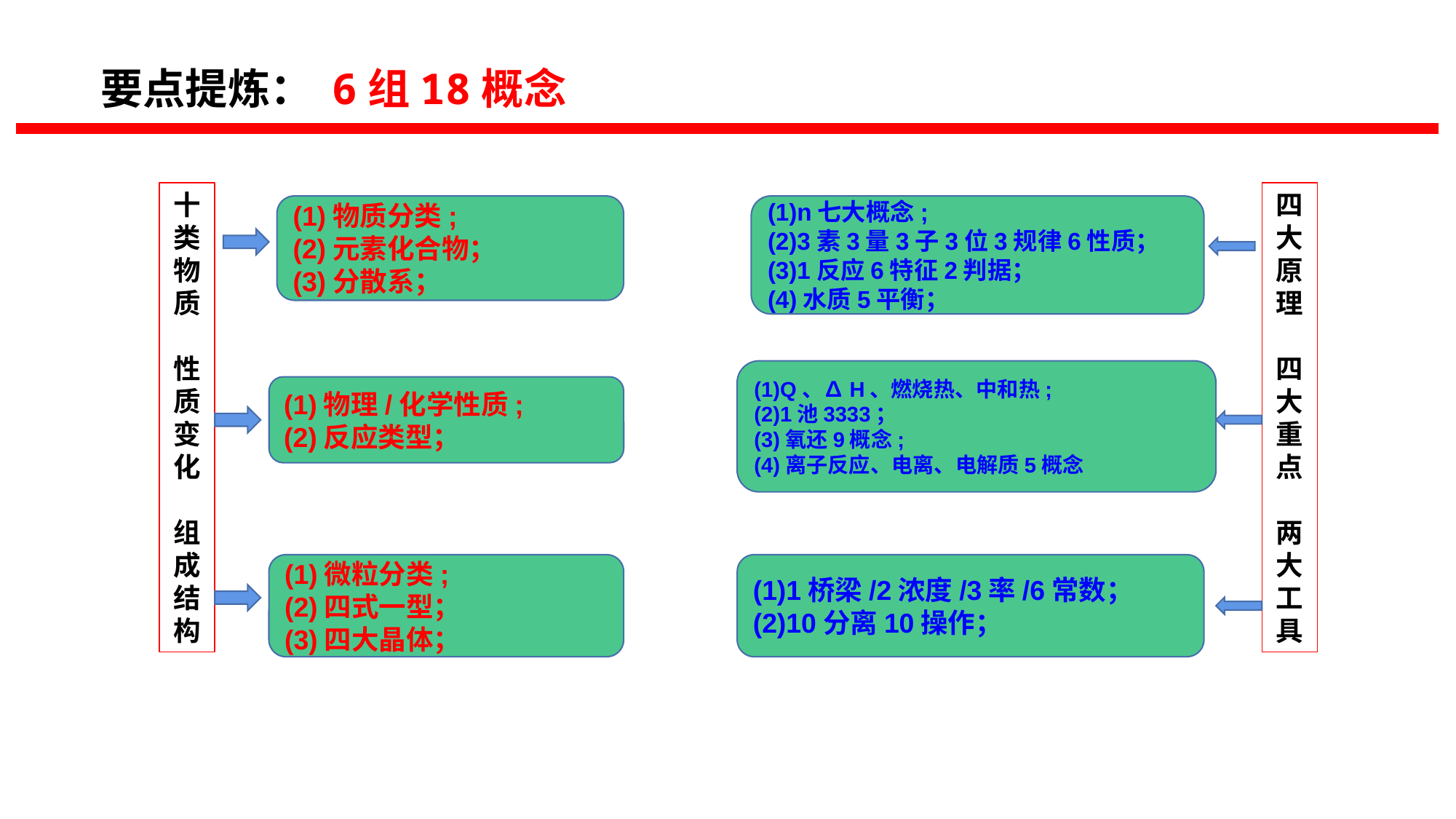

要点提炼： 6组18概念

十类物质

性质变化

组成
结构
四大原理

四大重点

两大工具
(1)物质分类;
(2)元素化合物；
(3)分散系；
(1)n七大概念;
(2)3素3量3子3位3规律6性质；
(3)1反应6特征2判据；
(4)水质5平衡；

(1)Q、∆H、燃烧热、中和热;
(2)1池3333；
(3)氧还9概念;
(4)离子反应、电离、电解质5概念
(1)物理/化学性质;
(2)反应类型；

(1)微粒分类;
(2)四式一型；
(3)四大晶体；
(1)1桥梁/2浓度/3率/6常数；(2)10分离10操作；